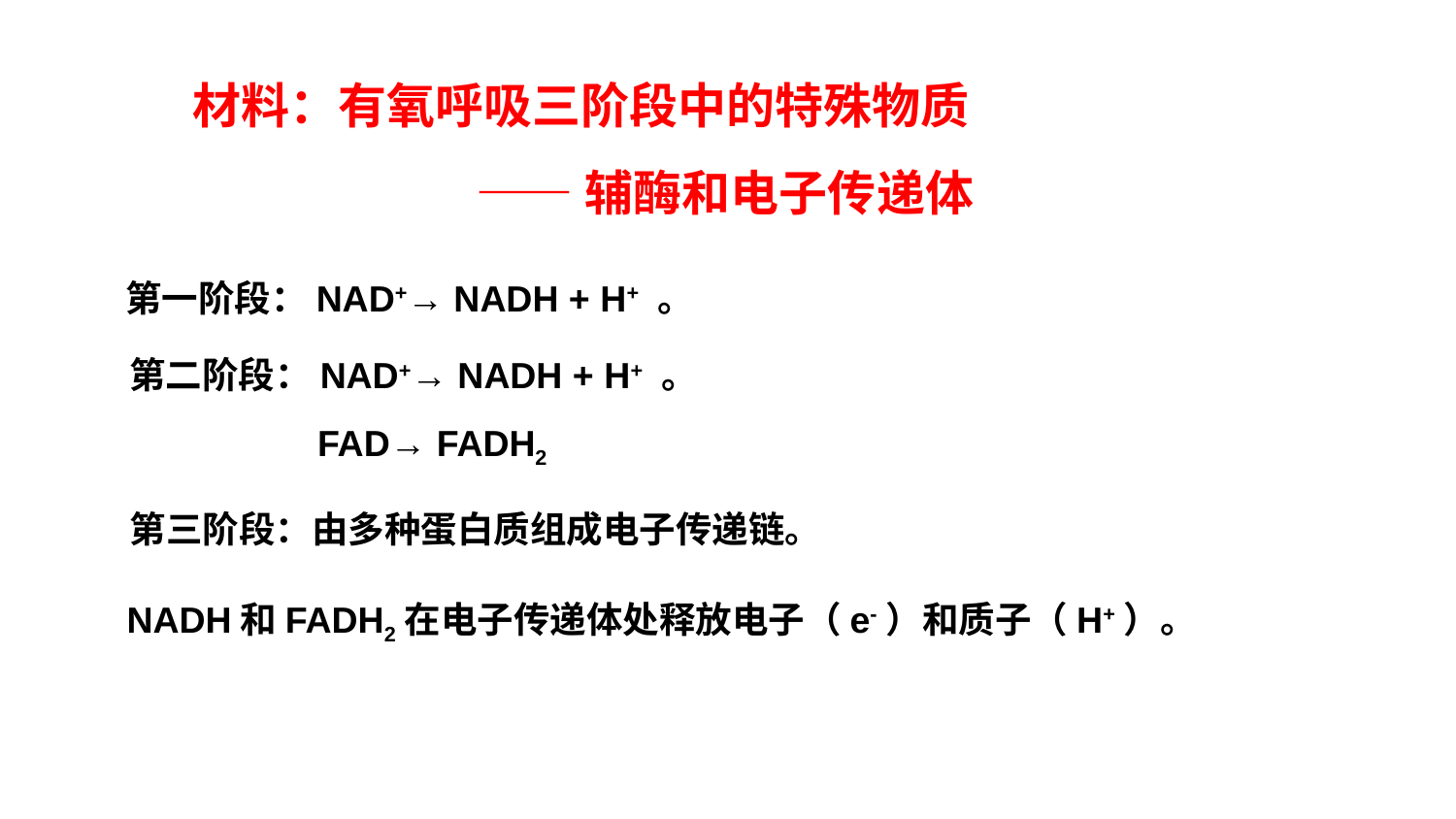

材料：有氧呼吸三阶段中的特殊物质
                          ——辅酶和电子传递体
第一阶段：NAD+→ NADH + H+ 。
第二阶段：NAD+→ NADH + H+ 。
FAD→ FADH2
第三阶段：由多种蛋白质组成电子传递链。
 NADH和FADH2在电子传递体处释放电子（e-）和质子（H+）。